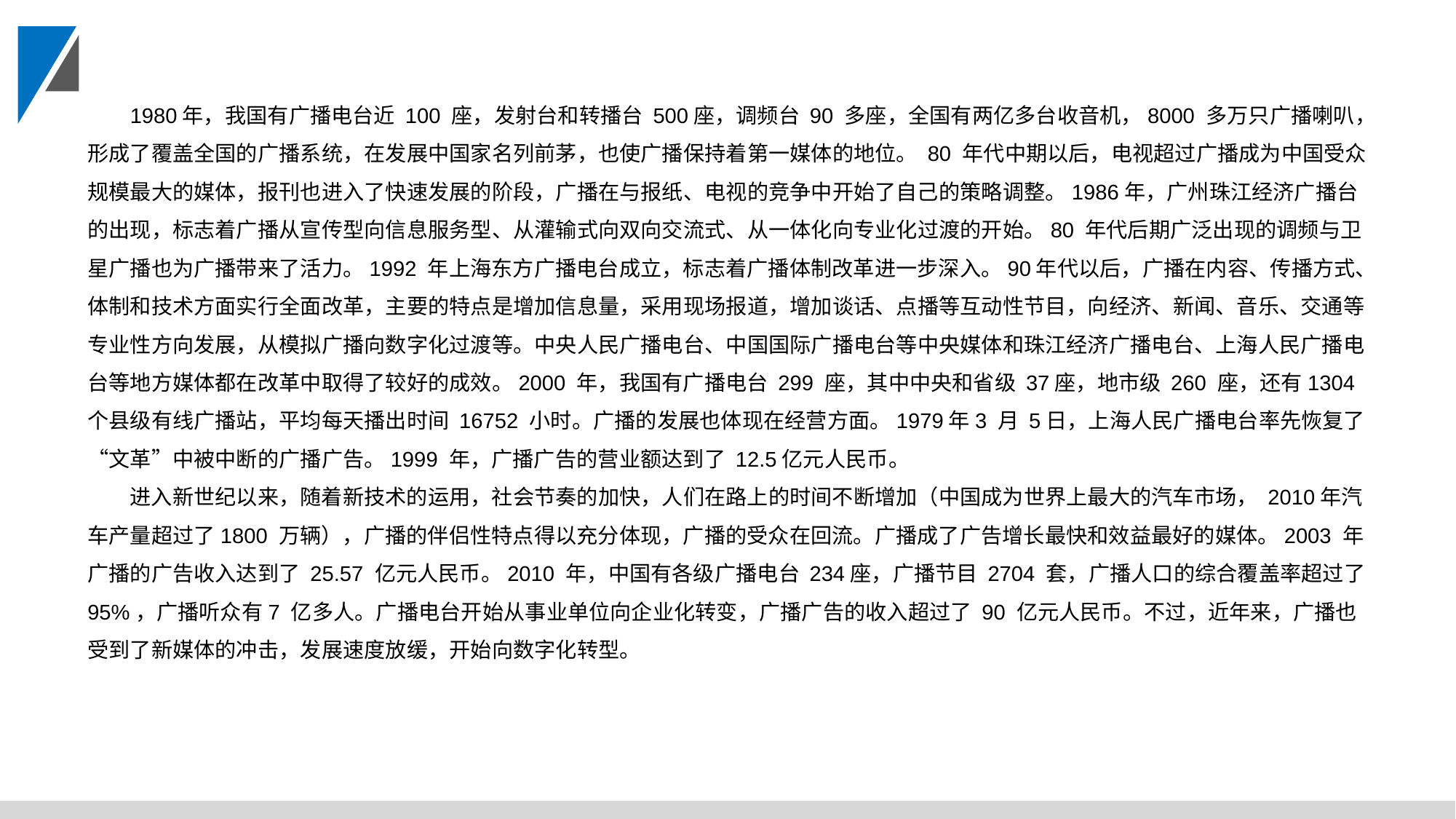

1980年，我国有广播电台近 100 座，发射台和转播台 500座，调频台 90 多座，全国有两亿多台收音机，8000 多万只广播喇叭，形成了覆盖全国的广播系统，在发展中国家名列前茅，也使广播保持着第一媒体的地位。 80 年代中期以后，电视超过广播成为中国受众规模最大的媒体，报刊也进入了快速发展的阶段，广播在与报纸、电视的竞争中开始了自己的策略调整。1986年，广州珠江经济广播台的出现，标志着广播从宣传型向信息服务型、从灌输式向双向交流式、从一体化向专业化过渡的开始。80 年代后期广泛出现的调频与卫星广播也为广播带来了活力。1992 年上海东方广播电台成立，标志着广播体制改革进一步深入。90年代以后，广播在内容、传播方式、体制和技术方面实行全面改革，主要的特点是增加信息量，采用现场报道，增加谈话、点播等互动性节目，向经济、新闻、音乐、交通等专业性方向发展，从模拟广播向数字化过渡等。中央人民广播电台、中国国际广播电台等中央媒体和珠江经济广播电台、上海人民广播电台等地方媒体都在改革中取得了较好的成效。2000 年，我国有广播电台 299 座，其中中央和省级 37座，地市级 260 座，还有1304个县级有线广播站，平均每天播出时间 16752 小时。广播的发展也体现在经营方面。1979年3 月 5日，上海人民广播电台率先恢复了“文革”中被中断的广播广告。1999 年，广播广告的营业额达到了 12.5亿元人民币。
进入新世纪以来，随着新技术的运用，社会节奏的加快，人们在路上的时间不断增加（中国成为世界上最大的汽车市场， 2010年汽车产量超过了1800 万辆），广播的伴侣性特点得以充分体现，广播的受众在回流。广播成了广告增长最快和效益最好的媒体。2003 年广播的广告收入达到了 25.57 亿元人民币。2010 年，中国有各级广播电台 234座，广播节目 2704 套，广播人口的综合覆盖率超过了 95%，广播听众有7 亿多人。广播电台开始从事业单位向企业化转变，广播广告的收入超过了 90 亿元人民币。不过，近年来，广播也受到了新媒体的冲击，发展速度放缓，开始向数字化转型。